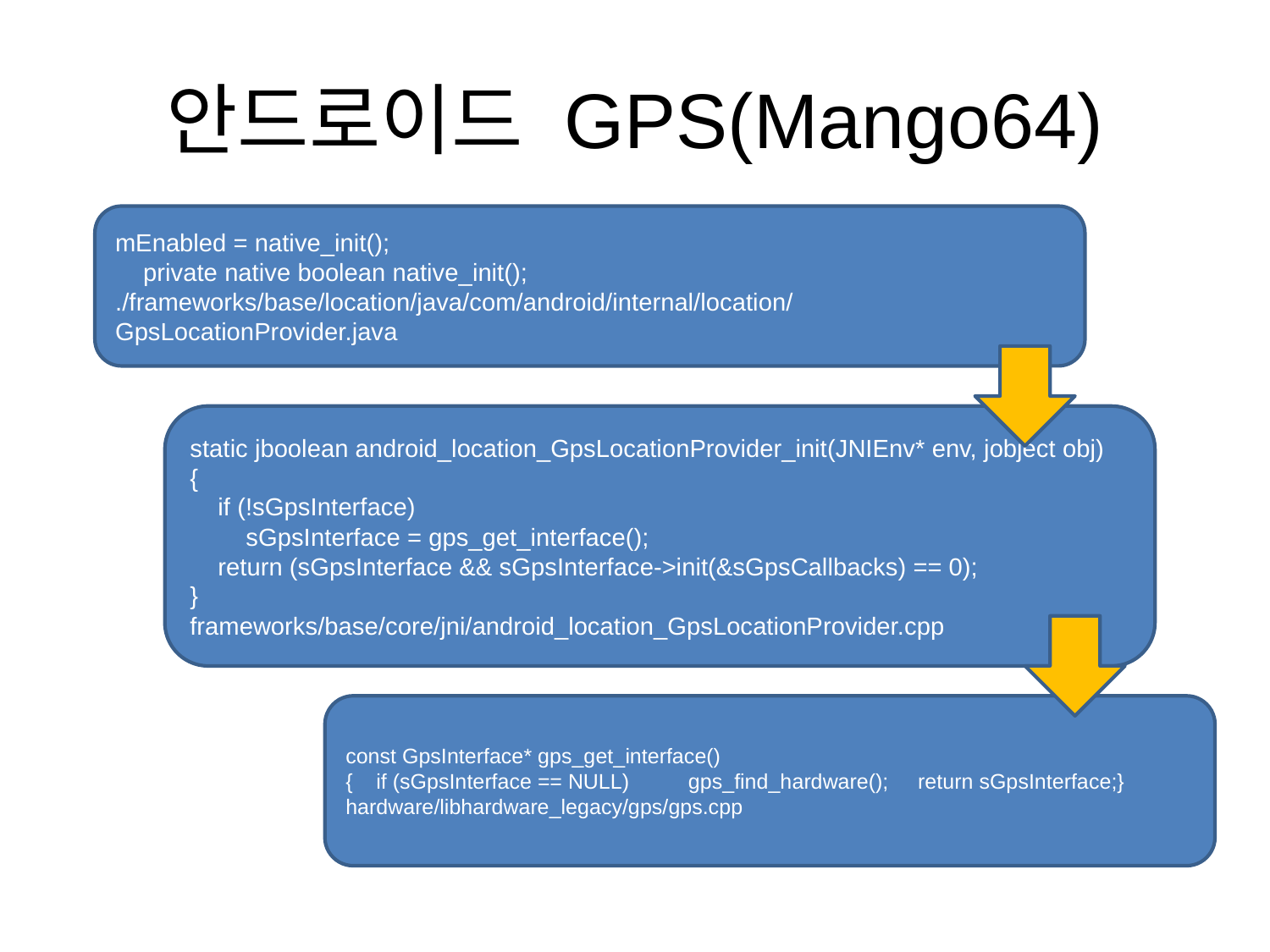

# 안드로이드 GPS(Mango64)
mEnabled = native_init();
    private native boolean native_init();
./frameworks/base/location/java/com/android/internal/location/GpsLocationProvider.java

static jboolean android_location_GpsLocationProvider_init(JNIEnv* env, jobject obj)
{
    if (!sGpsInterface)
        sGpsInterface = gps_get_interface();
    return (sGpsInterface && sGpsInterface->init(&sGpsCallbacks) == 0);
}
frameworks/base/core/jni/android_location_GpsLocationProvider.cpp

const GpsInterface* gps_get_interface()
{    if (sGpsInterface == NULL)          gps_find_hardware();     return sGpsInterface;}
hardware/libhardware_legacy/gps/gps.cpp